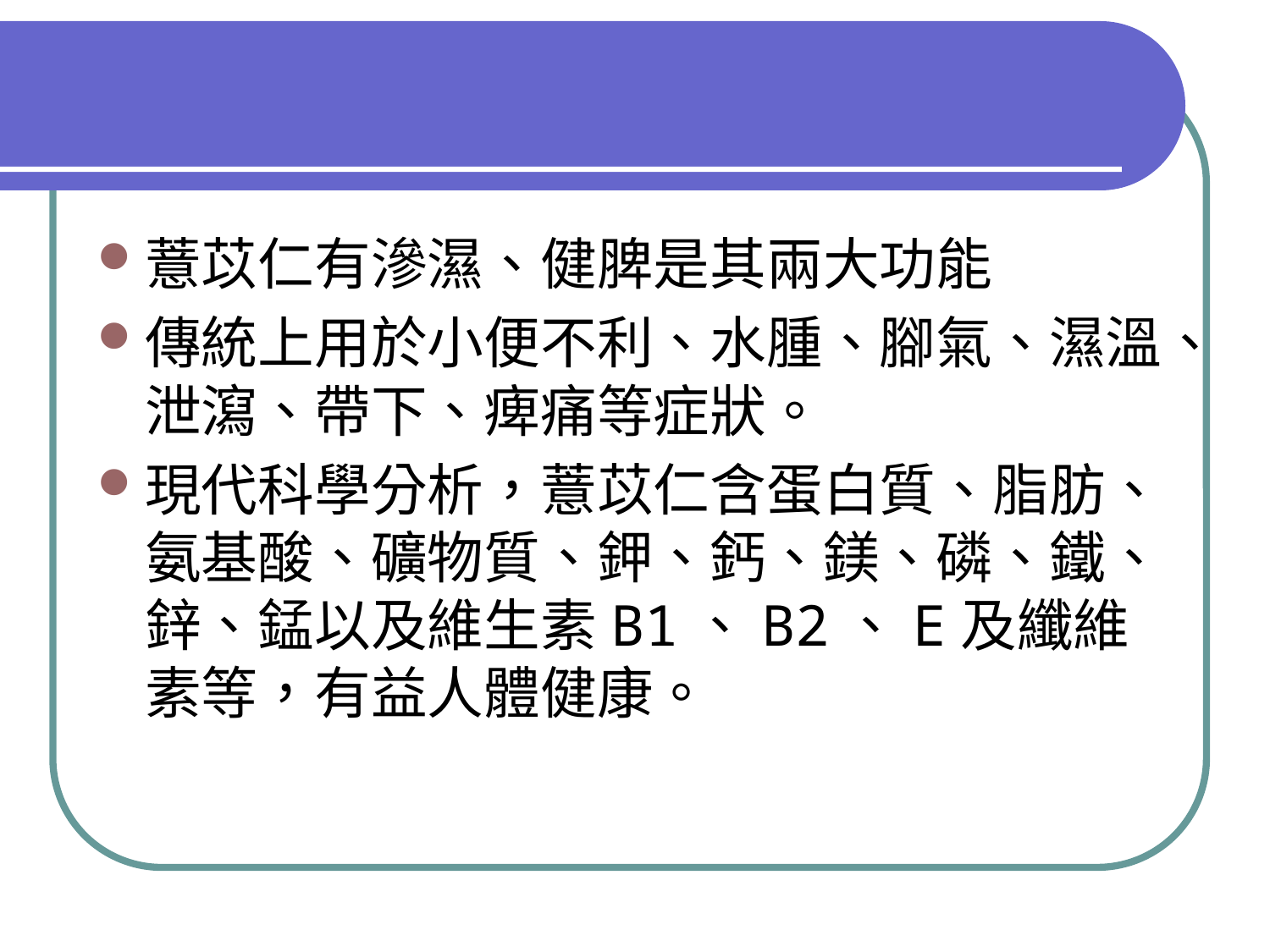

#
薏苡仁有滲濕、健脾是其兩大功能
傳統上用於小便不利、水腫、腳氣、濕溫、泄瀉、帶下、痺痛等症狀。
現代科學分析，薏苡仁含蛋白質、脂肪、氨基酸、礦物質、鉀、鈣、鎂、磷、鐵、鋅、錳以及維生素B1、B2、E及纖維素等，有益人體健康。